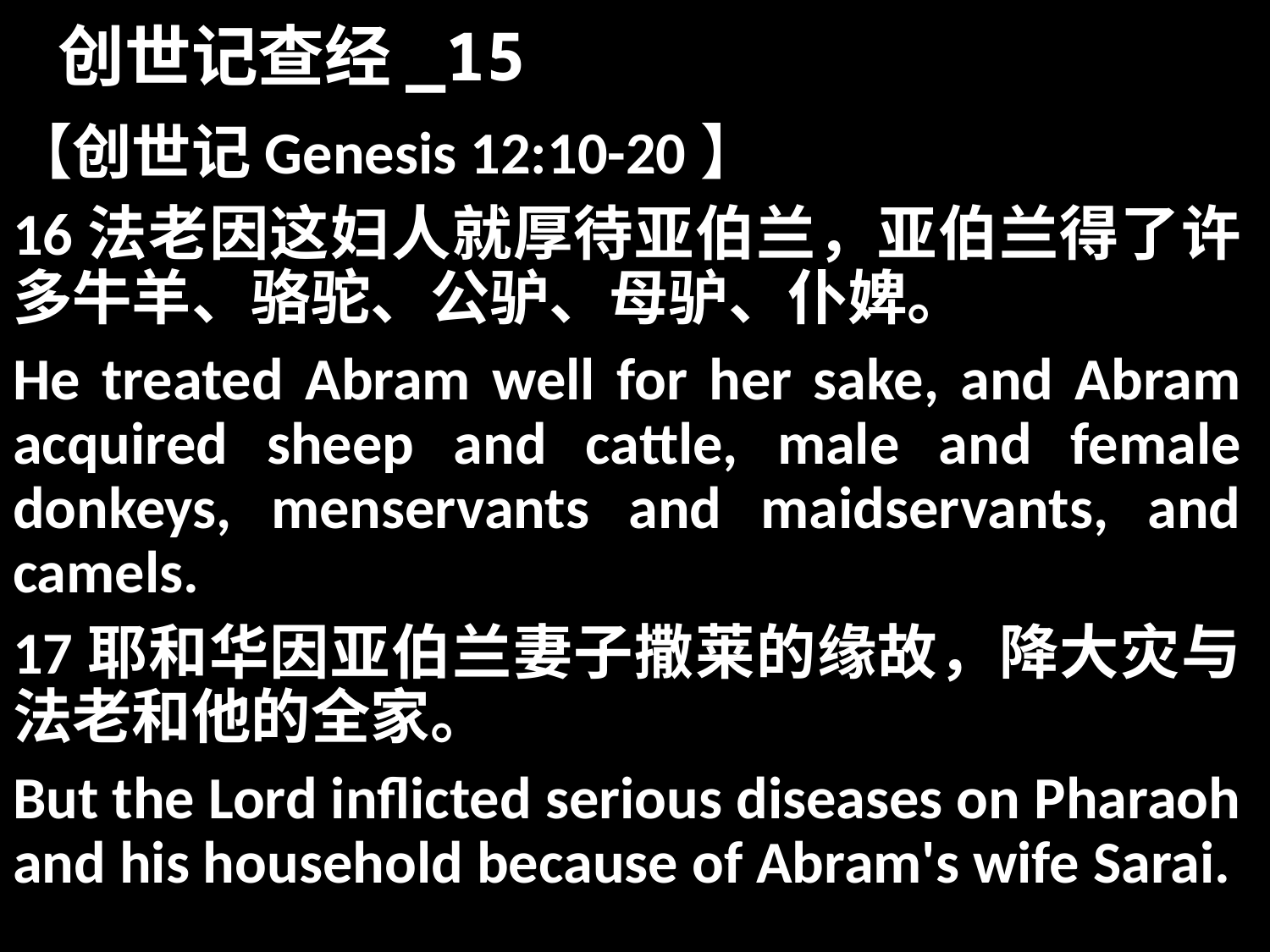

# 创世记查经_15
【创世记Genesis 12:10-20】
16法老因这妇人就厚待亚伯兰，亚伯兰得了许多牛羊、骆驼、公驴、母驴、仆婢。
He treated Abram well for her sake, and Abram acquired sheep and cattle, male and female donkeys, menservants and maidservants, and camels.
17耶和华因亚伯兰妻子撒莱的缘故，降大灾与法老和他的全家。
But the Lord inflicted serious diseases on Pharaoh and his household because of Abram's wife Sarai.